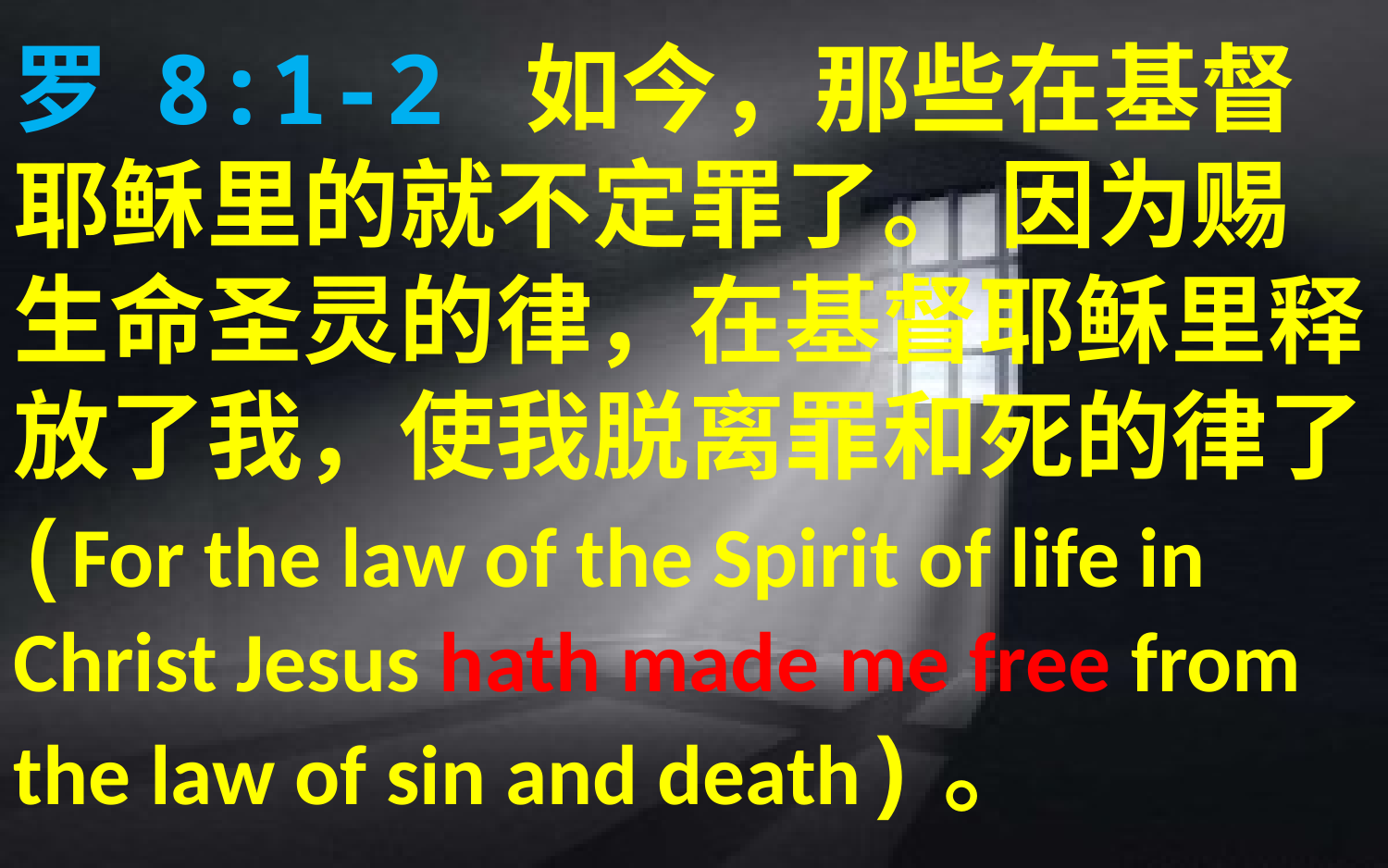

罗 8:1-2 如今，那些在基督耶稣里的就不定罪了。 因为赐生命圣灵的律，在基督耶稣里释放了我，使我脱离罪和死的律了(For the law of the Spirit of life in Christ Jesus hath made me free from the law of sin and death)。